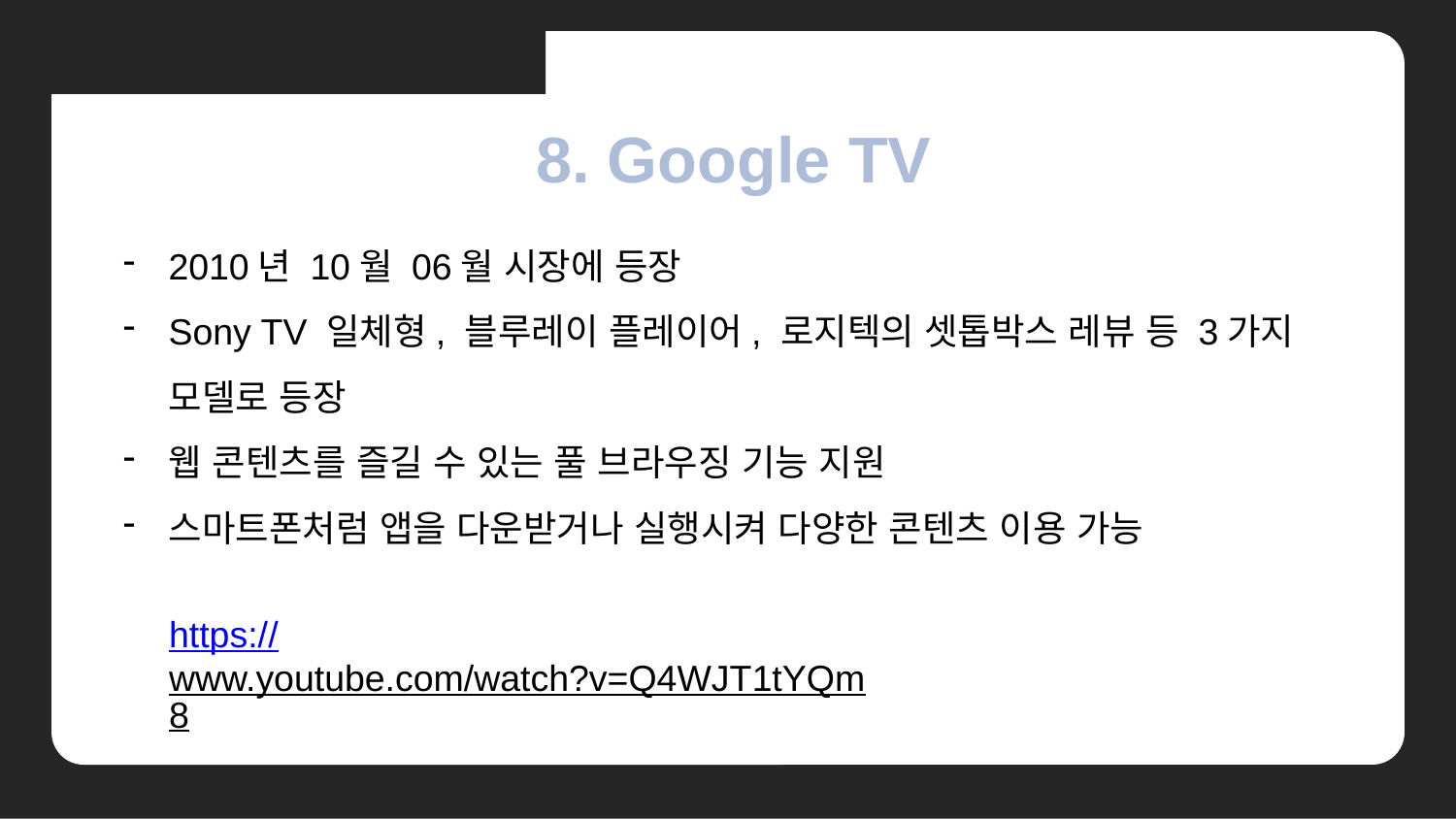

02. 다양한 Connected TV

8. Google TV
2010년 10월 06월 시장에 등장
Sony TV 일체형, 블루레이 플레이어, 로지텍의 셋톱박스 레뷰 등 3가지 모델로 등장
웹 콘텐츠를 즐길 수 있는 풀 브라우징 기능 지원
스마트폰처럼 앱을 다운받거나 실행시켜 다양한 콘텐츠 이용 가능
https://www.youtube.com/watch?v=Q4WJT1tYQm8